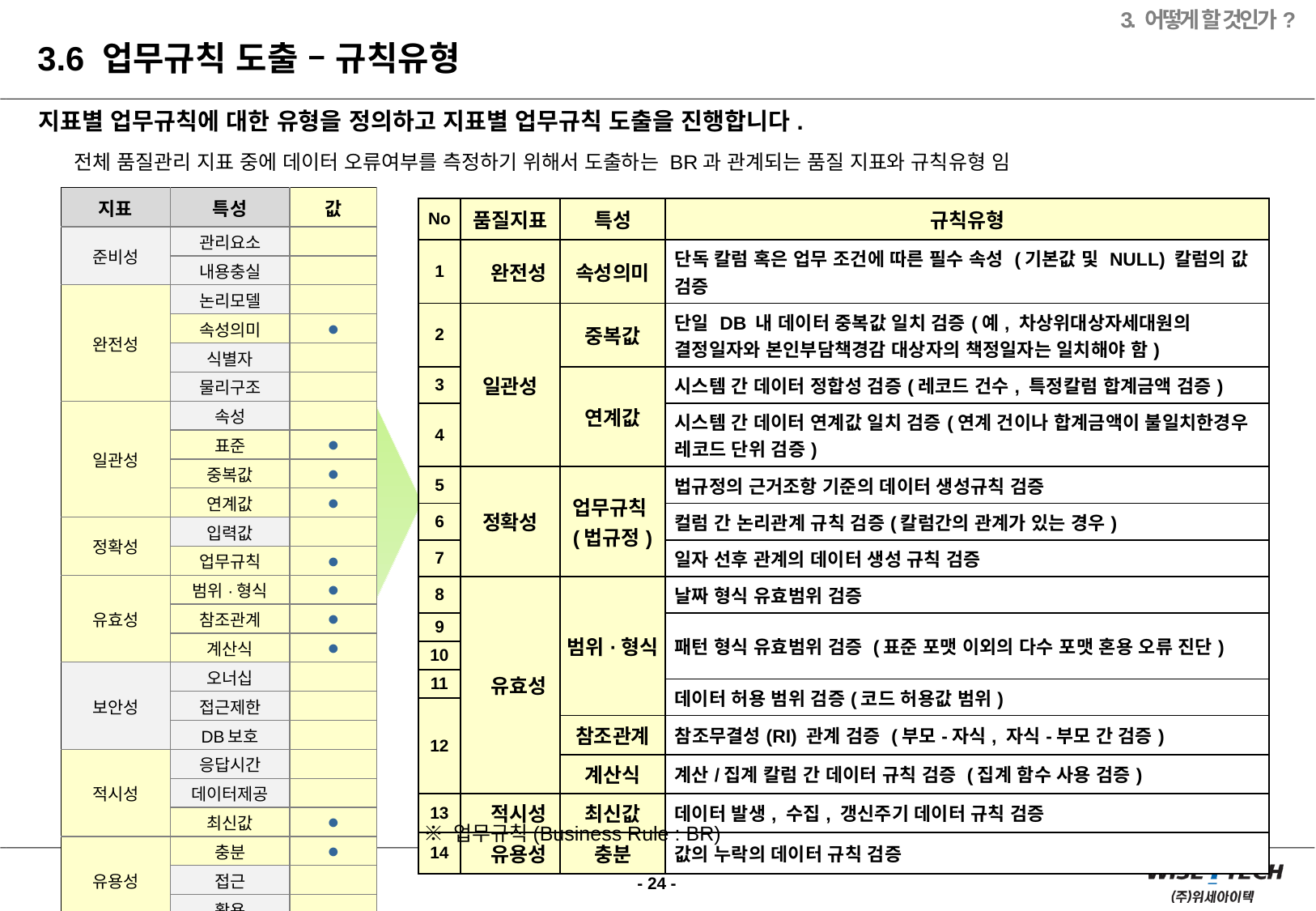

3. 어떻게 할 것인가?
3.6 업무규칙 도출 – 규칙유형
지표별 업무규칙에 대한 유형을 정의하고 지표별 업무규칙 도출을 진행합니다.
전체 품질관리 지표 중에 데이터 오류여부를 측정하기 위해서 도출하는 BR과 관계되는 품질 지표와 규칙유형 임
| 지표 | 특성 | 값 |
| --- | --- | --- |
| 준비성 | 관리요소 |  |
|  | 내용충실 |  |
| 완전성 | 논리모델 |  |
|  | 속성의미 | ● |
|  | 식별자 |  |
|  | 물리구조 |  |
| 일관성 | 속성 |  |
|  | 표준 | ● |
|  | 중복값 | ● |
|  | 연계값 | ● |
| 정확성 | 입력값 |  |
|  | 업무규칙 | ● |
| 유효성 | 범위·형식 | ● |
|  | 참조관계 | ● |
|  | 계산식 | ● |
| 보안성 | 오너십 |  |
|  | 접근제한 |  |
|  | DB보호 |  |
| 적시성 | 응답시간 |  |
|  | 데이터제공 |  |
|  | 최신값 | ● |
| 유용성 | 충분 | ● |
|  | 접근 |  |
|  | 활용 |  |
| No | 품질지표 | 특성 | 규칙유형 |
| --- | --- | --- | --- |
| 1 | 완전성 | 속성의미 | 단독 칼럼 혹은 업무 조건에 따른 필수 속성 (기본값 및 NULL) 칼럼의 값 검증 |
| 2 | 일관성 | 중복값 | 단일 DB 내 데이터 중복값 일치 검증(예, 차상위대상자세대원의 결정일자와 본인부담책경감 대상자의 책정일자는 일치해야 함) |
| 3 |  | 연계값 | 시스템 간 데이터 정합성 검증(레코드 건수, 특정칼럼 합계금액 검증) |
| 4 |  |  | 시스템 간 데이터 연계값 일치 검증(연계 건이나 합계금액이 불일치한경우 레코드 단위 검증) |
| 5 | 정확성 | 업무규칙(법규정) | 법규정의 근거조항 기준의 데이터 생성규칙 검증 |
| 6 |  |  | 컬럼 간 논리관계 규칙 검증(칼럼간의 관계가 있는 경우) |
| 7 |  |  | 일자 선후 관계의 데이터 생성 규칙 검증 |
| 8 | 유효성 | 범위·형식 | 날짜 형식 유효범위 검증 |
| 9 |  |  | 패턴 형식 유효범위 검증 (표준 포맷 이외의 다수 포맷 혼용 오류 진단) |
| 10 |  |  |  |
| 11 |  |  |  |
|  |  |  | 데이터 허용 범위 검증(코드 허용값 범위) |
| 12 |  |  |  |
|  |  | 참조관계 | 참조무결성(RI) 관계 검증 (부모-자식, 자식-부모 간 검증) |
|  |  | 계산식 | 계산/집계 칼럼 간 데이터 규칙 검증 (집계 함수 사용 검증) |
| 13 | 적시성 | 최신값 | 데이터 발생, 수집, 갱신주기 데이터 규칙 검증 |
| 14 | 유용성 | 충분 | 값의 누락의 데이터 규칙 검증 |

※ 업무규칙(Business Rule : BR)